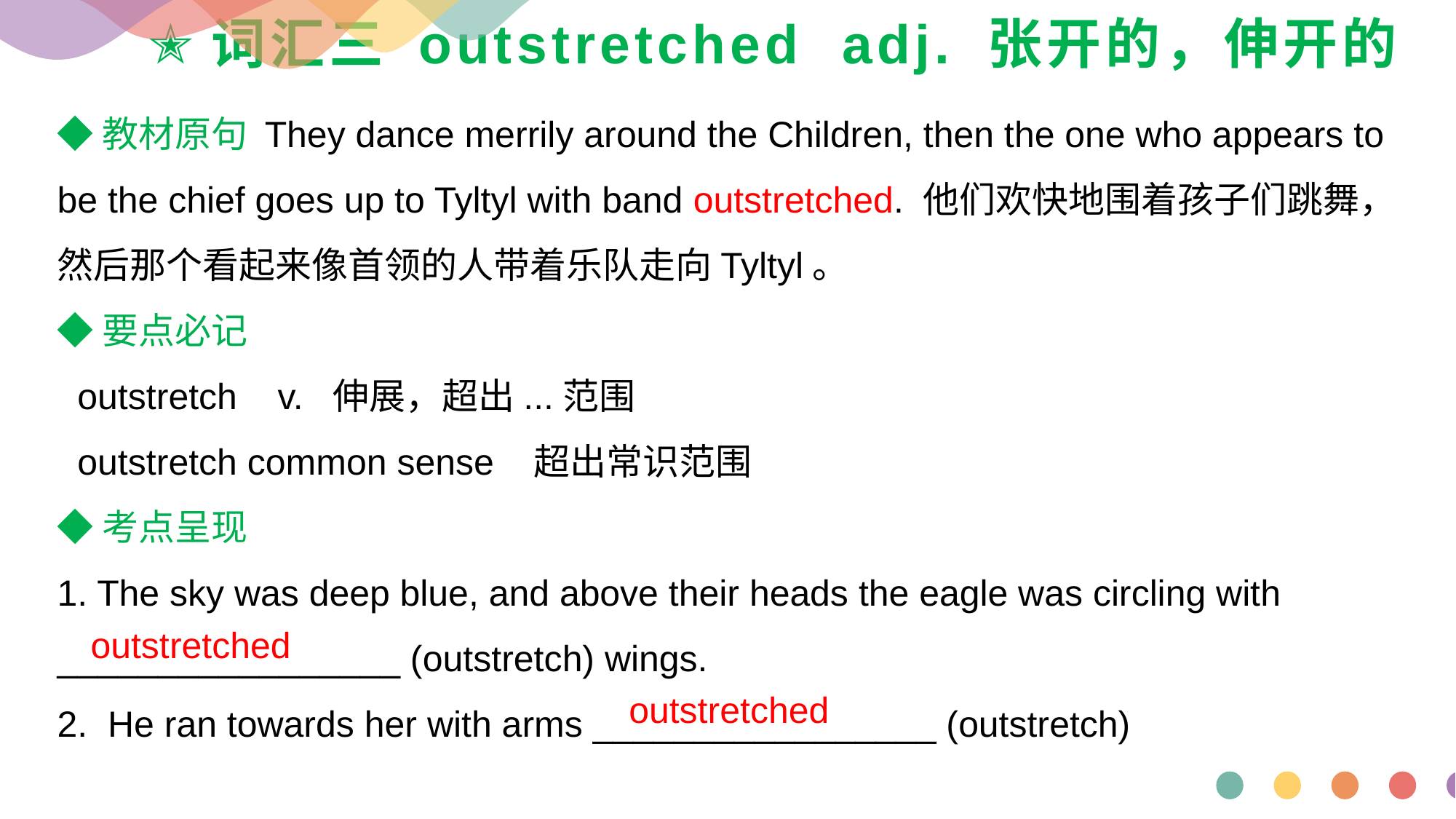

# ✭词汇三 outstretched  adj. 张开的，伸开的

◆教材原句 They dance merrily around the Children, then the one who appears to be the chief goes up to Tyltyl with band outstretched. 他们欢快地围着孩子们跳舞，然后那个看起来像首领的人带着乐队走向Tyltyl。
◆要点必记
  outstretch    v.  伸展，超出...范围
  outstretch common sense   超出常识范围
◆考点呈现
1. The sky was deep blue, and above their heads the eagle was circling with _________________ (outstretch) wings.
2.  He ran towards her with arms _________________ (outstretch)
outstretched
outstretched